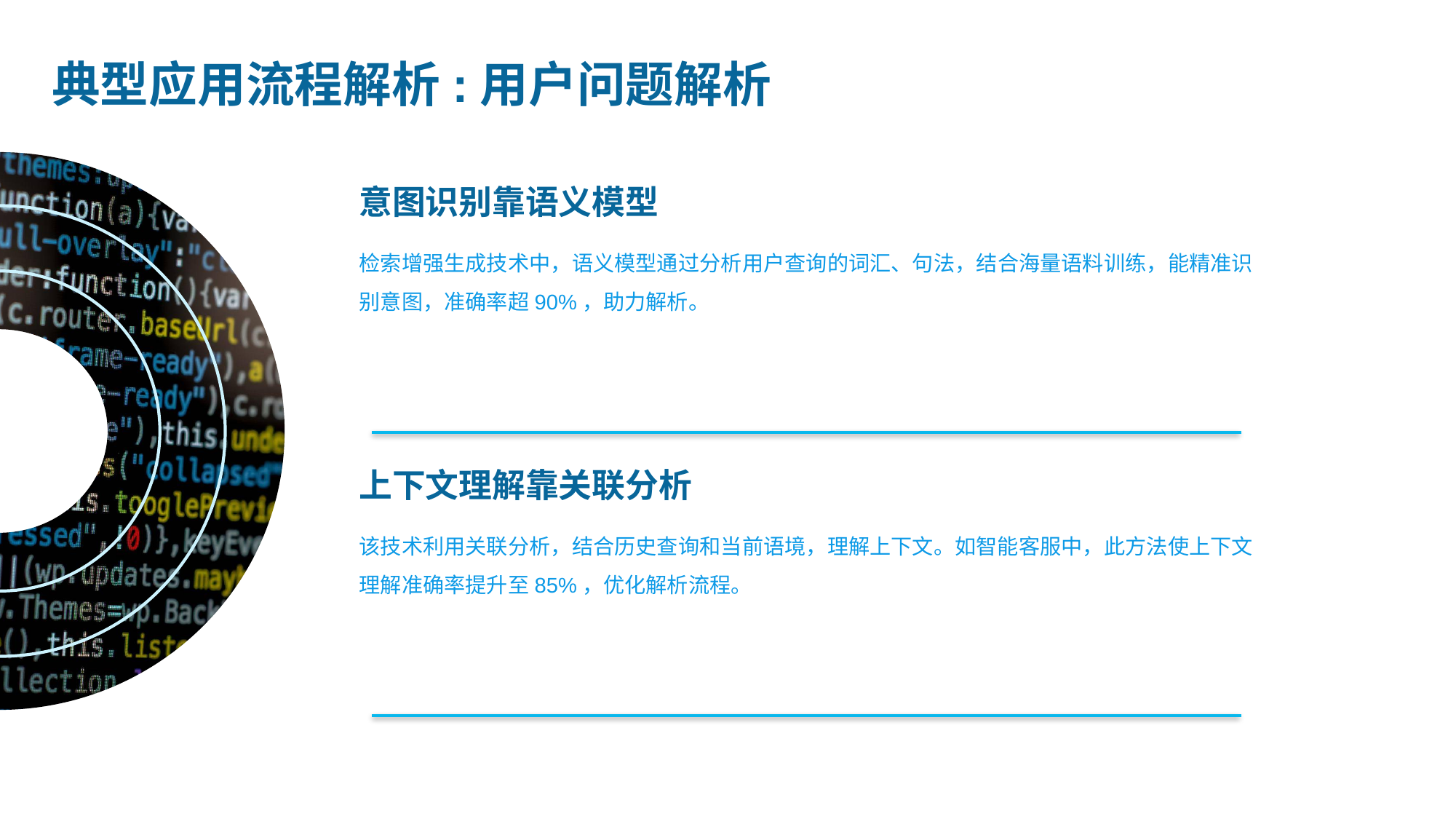

典型应用流程解析:用户问题解析

意图识别靠语义模型

检索增强生成技术中，语义模型通过分析用户查询的词汇、句法，结合海量语料训练，能精准识别意图，准确率超90%，助力解析。
上下文理解靠关联分析
该技术利用关联分析，结合历史查询和当前语境，理解上下文。如智能客服中，此方法使上下文理解准确率提升至85%，优化解析流程。